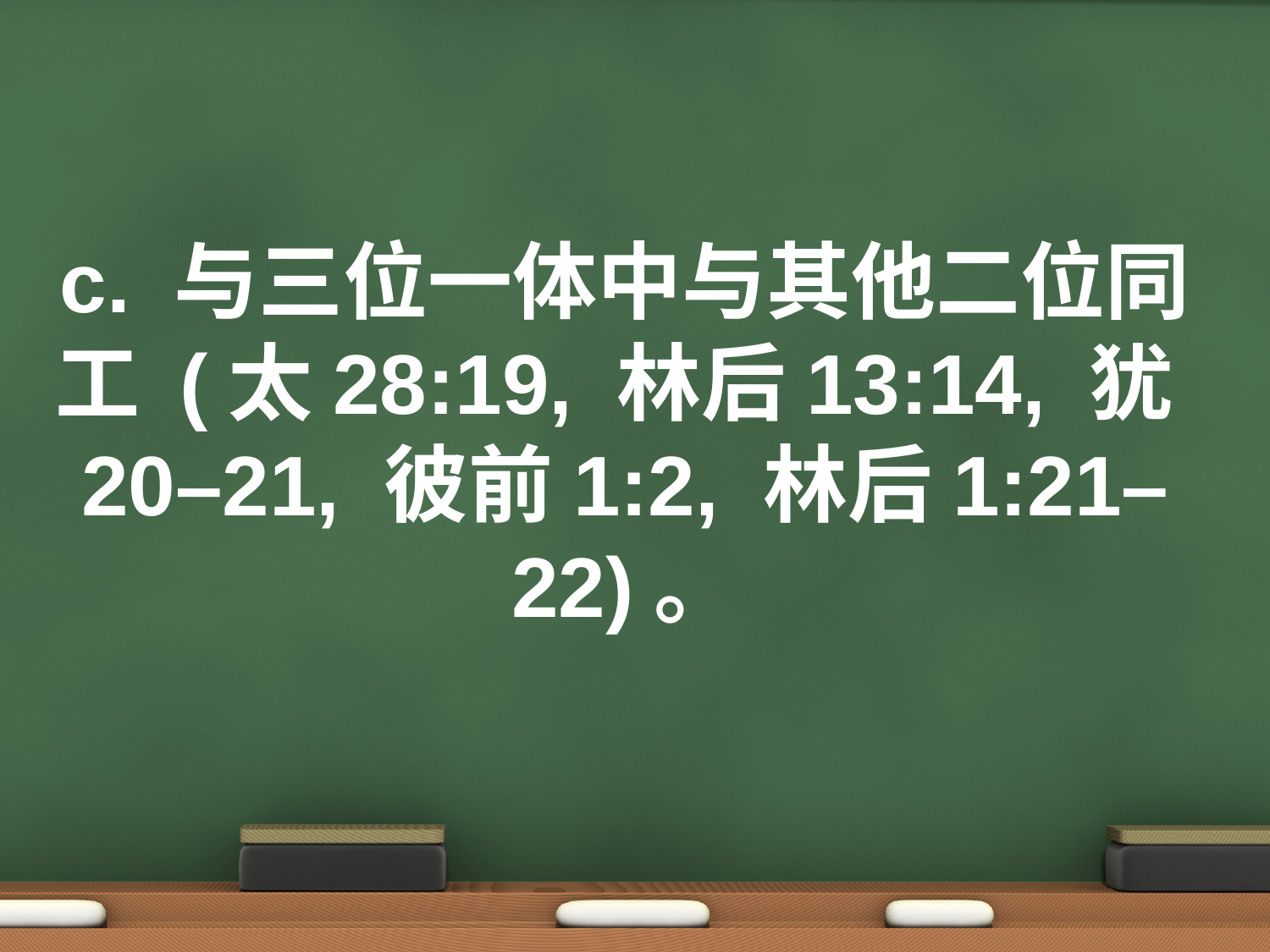

c. 与三位一体中与其他二位同工 (太28:19, 林后13:14, 犹20–21, 彼前1:2, 林后1:21–22)。